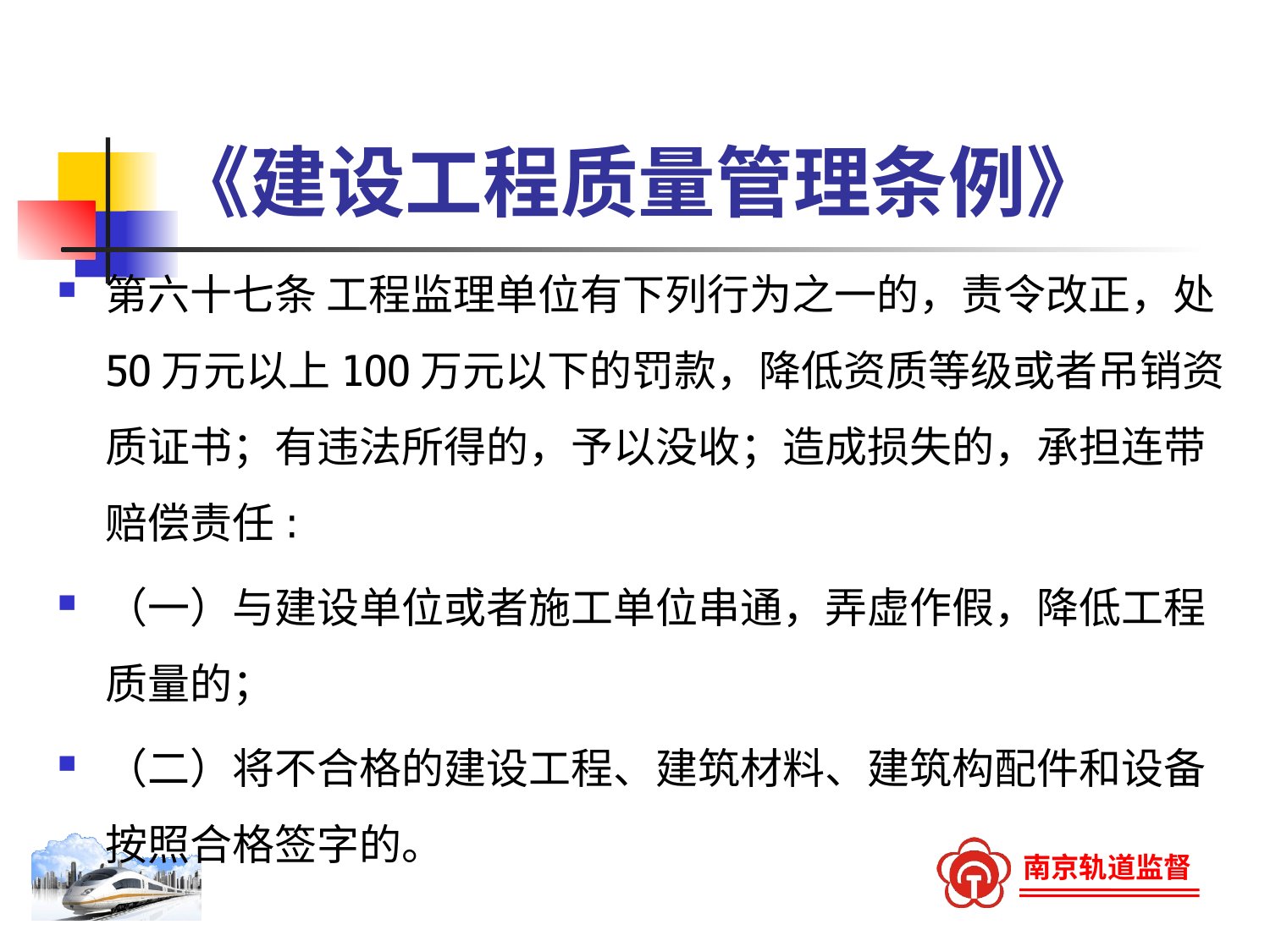

# 《建设工程质量管理条例》
第六十七条 工程监理单位有下列行为之一的，责令改正，处50万元以上100万元以下的罚款，降低资质等级或者吊销资质证书；有违法所得的，予以没收；造成损失的，承担连带赔偿责任:
（一）与建设单位或者施工单位串通，弄虚作假，降低工程质量的；
（二）将不合格的建设工程、建筑材料、建筑构配件和设备按照合格签字的。